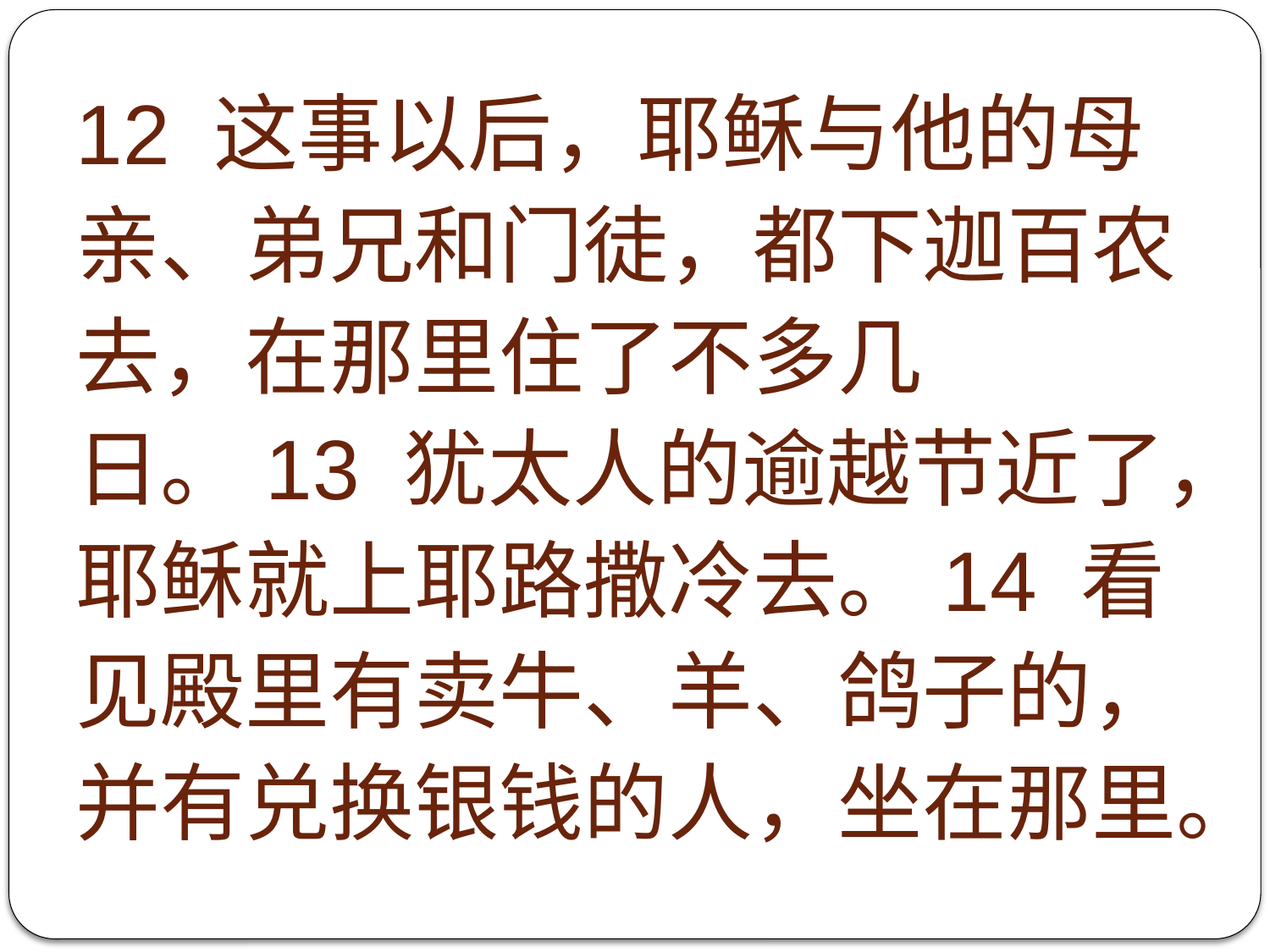

12 这事以后，耶稣与他的母亲、弟兄和门徒，都下迦百农去，在那里住了不多几日。13 犹太人的逾越节近了，耶稣就上耶路撒冷去。14 看见殿里有卖牛、羊、鸽子的，并有兑换银钱的人，坐在那里。